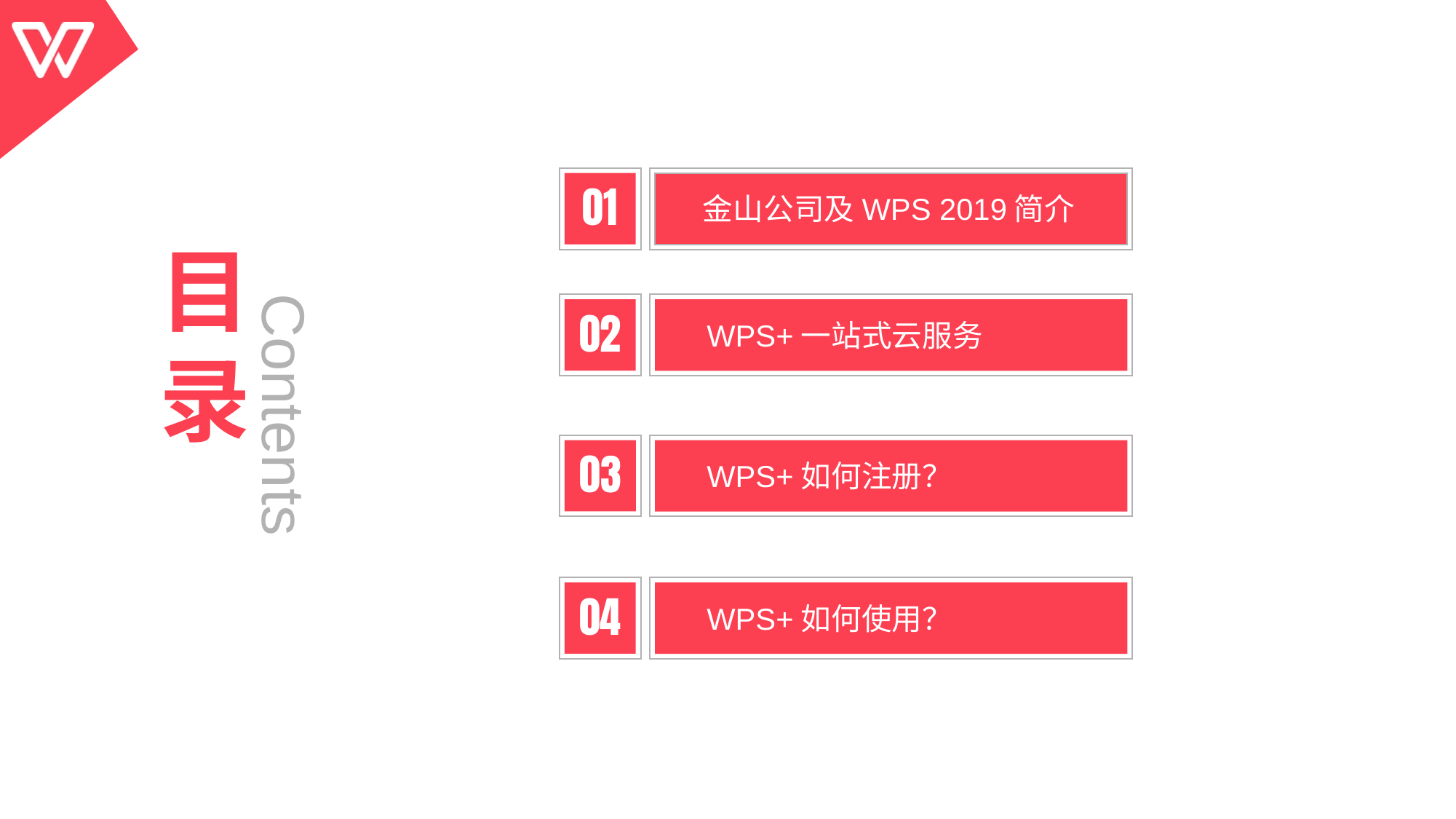

金山公司简介

01

金山公司及WPS 2019简介
目
录
Contents

02

WPS+一站式云服务

03

WPS+如何注册？

04
WPS+如何使用？